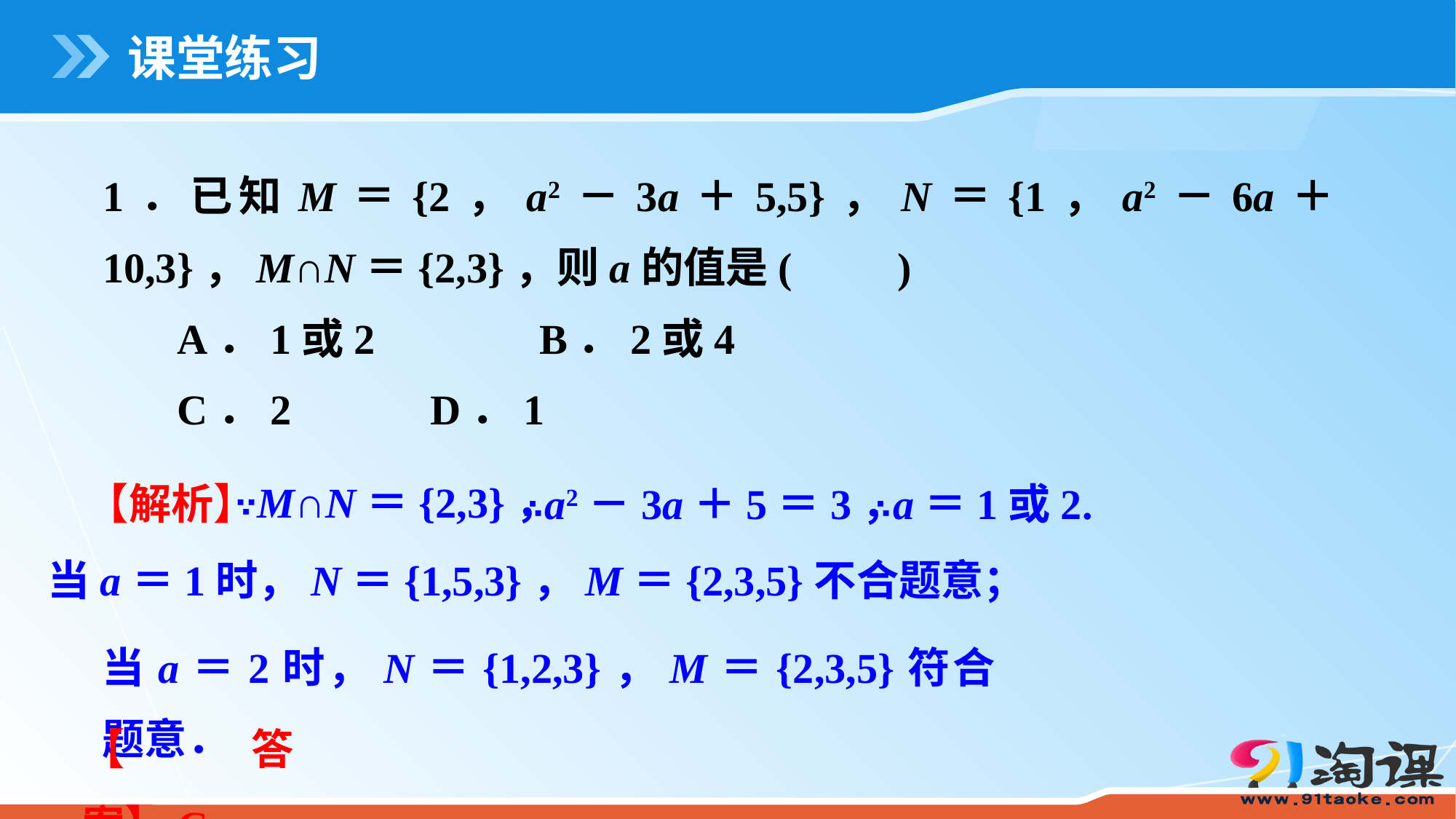

# 课堂练习
1．已知M＝{2，a2－3a＋5,5}，N＝{1，a2－6a＋10,3}，M∩N＝{2,3}，则a的值是(　　)
A．1或2 		B．2或4
C．2 		D．1
∵M∩N＝{2,3}，
【解析】
∴a2－3a＋5＝3，
∴a＝1或2.
当a＝1时，N＝{1,5,3}，M＝{2,3,5}不合题意；
当a＝2时，N＝{1,2,3}，M＝{2,3,5}符合题意．
【答案】C.